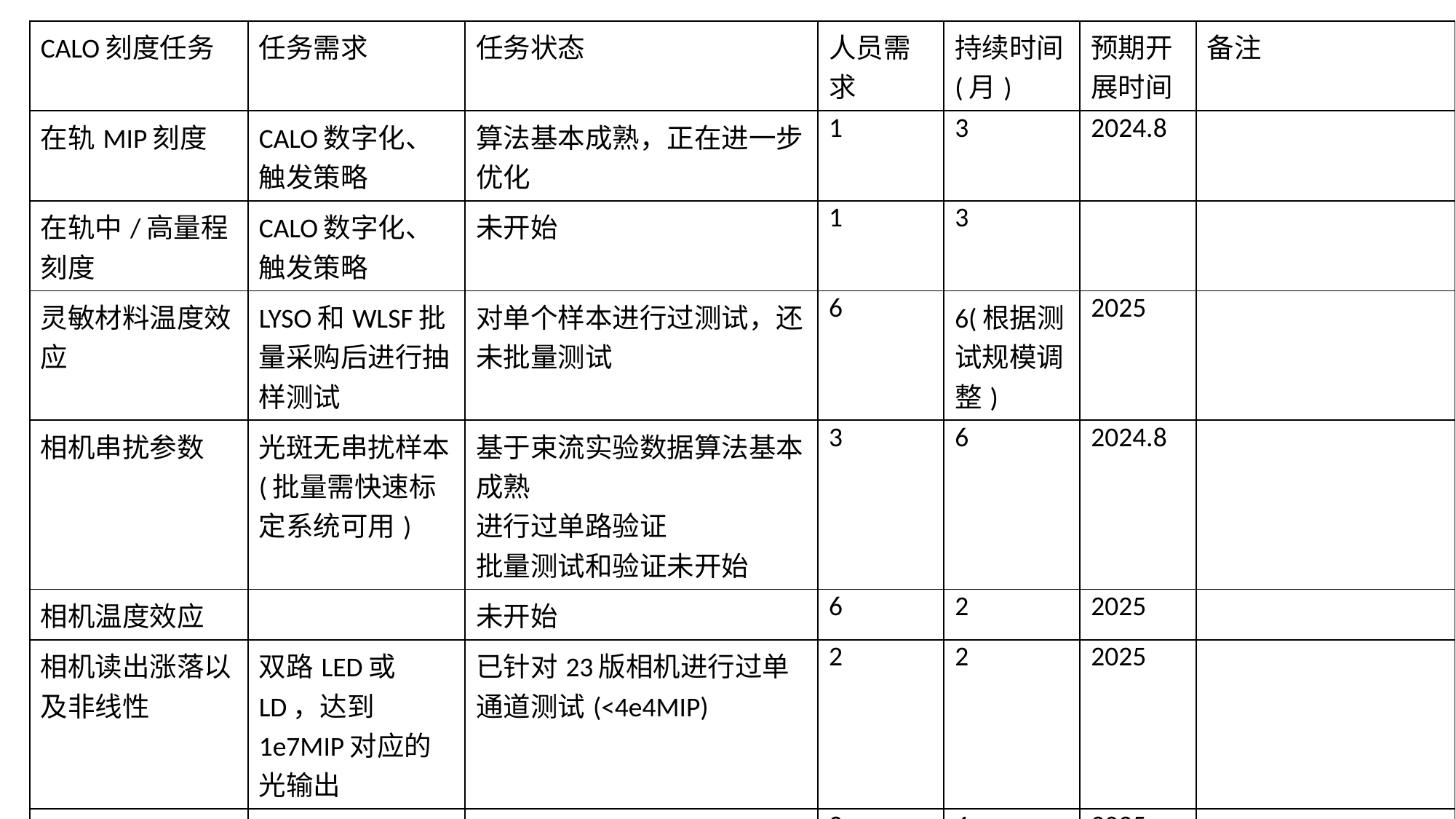

| CALO刻度任务 | 任务需求 | 任务状态 | 人员需求 | 持续时间(月) | 预期开展时间 | 备注 |
| --- | --- | --- | --- | --- | --- | --- |
| 在轨MIP刻度 | CALO数字化、触发策略 | 算法基本成熟，正在进一步优化 | 1 | 3 | 2024.8 |  |
| 在轨中/高量程刻度 | CALO数字化、触发策略 | 未开始 | 1 | 3 |  |  |
| 灵敏材料温度效应 | LYSO和WLSF批量采购后进行抽样测试 | 对单个样本进行过测试，还未批量测试 | 6 | 6(根据测试规模调整) | 2025 |  |
| 相机串扰参数 | 光斑无串扰样本(批量需快速标定系统可用) | 基于束流实验数据算法基本成熟 进行过单路验证 批量测试和验证未开始 | 3 | 6 | 2024.8 |  |
| 相机温度效应 |  | 未开始 | 6 | 2 | 2025 |  |
| 相机读出涨落以及非线性 | 双路LED或LD，达到1e7MIP对应的光输出 | 已针对23版相机进行过单通道测试(<4e4MIP) | 2 | 2 | 2025 |  |
| 相机数字化 | 光学实验平台 |  | 2 | 4 | 2025 | 荧光屏时间特性、效率，光锥透过率，触发延迟涨落，MCP增益量子效率 |